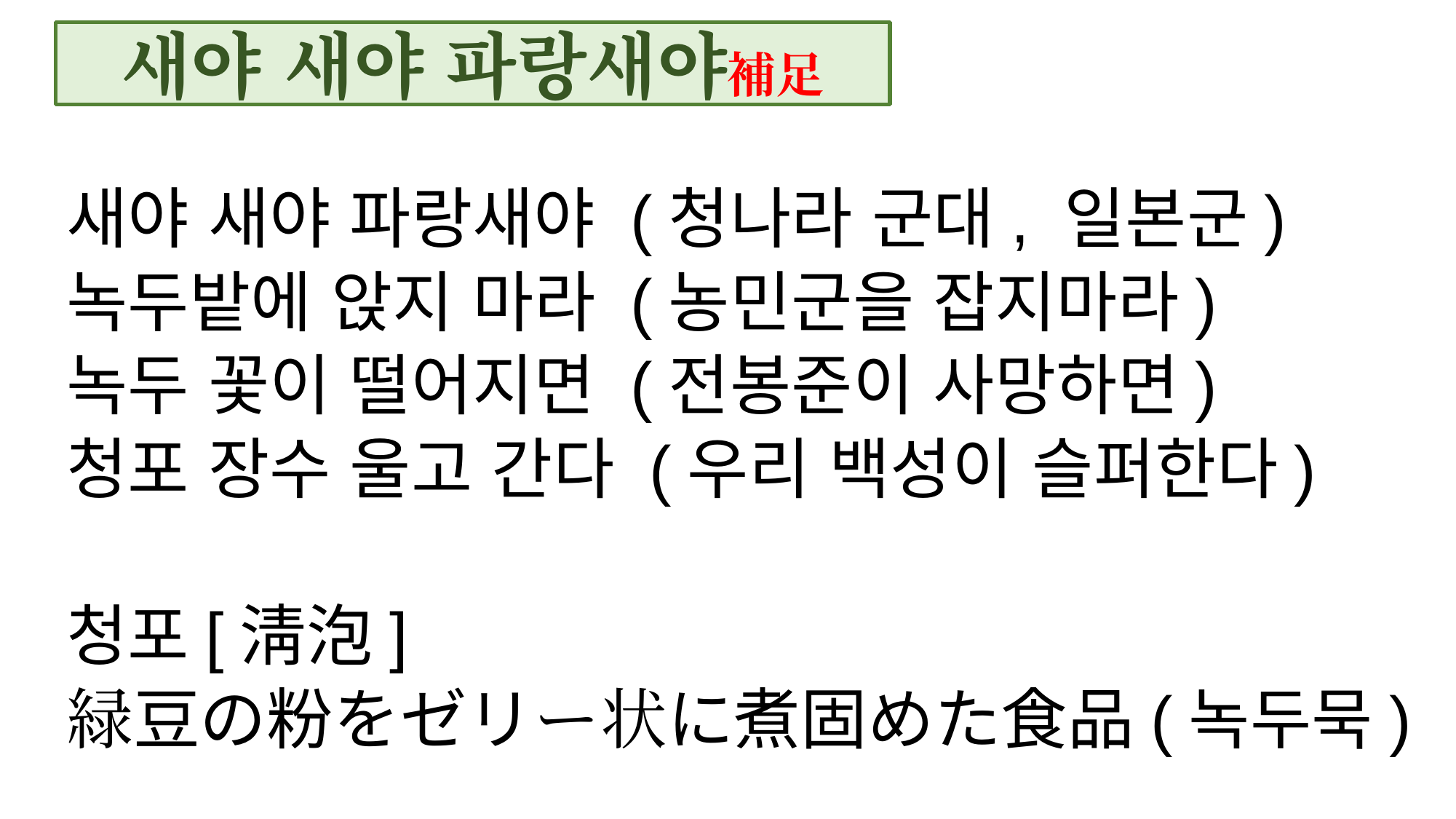

새야 새야 파랑새야補足
새야 새야 파랑새야 (청나라 군대, 일본군)
녹두밭에 앉지 마라 (농민군을 잡지마라)
녹두 꽃이 떨어지면 (전봉준이 사망하면)
청포 장수 울고 간다 (우리 백성이 슬퍼한다)

청포[淸泡]
緑豆の粉をゼリー状に煮固めた食品(녹두묵)